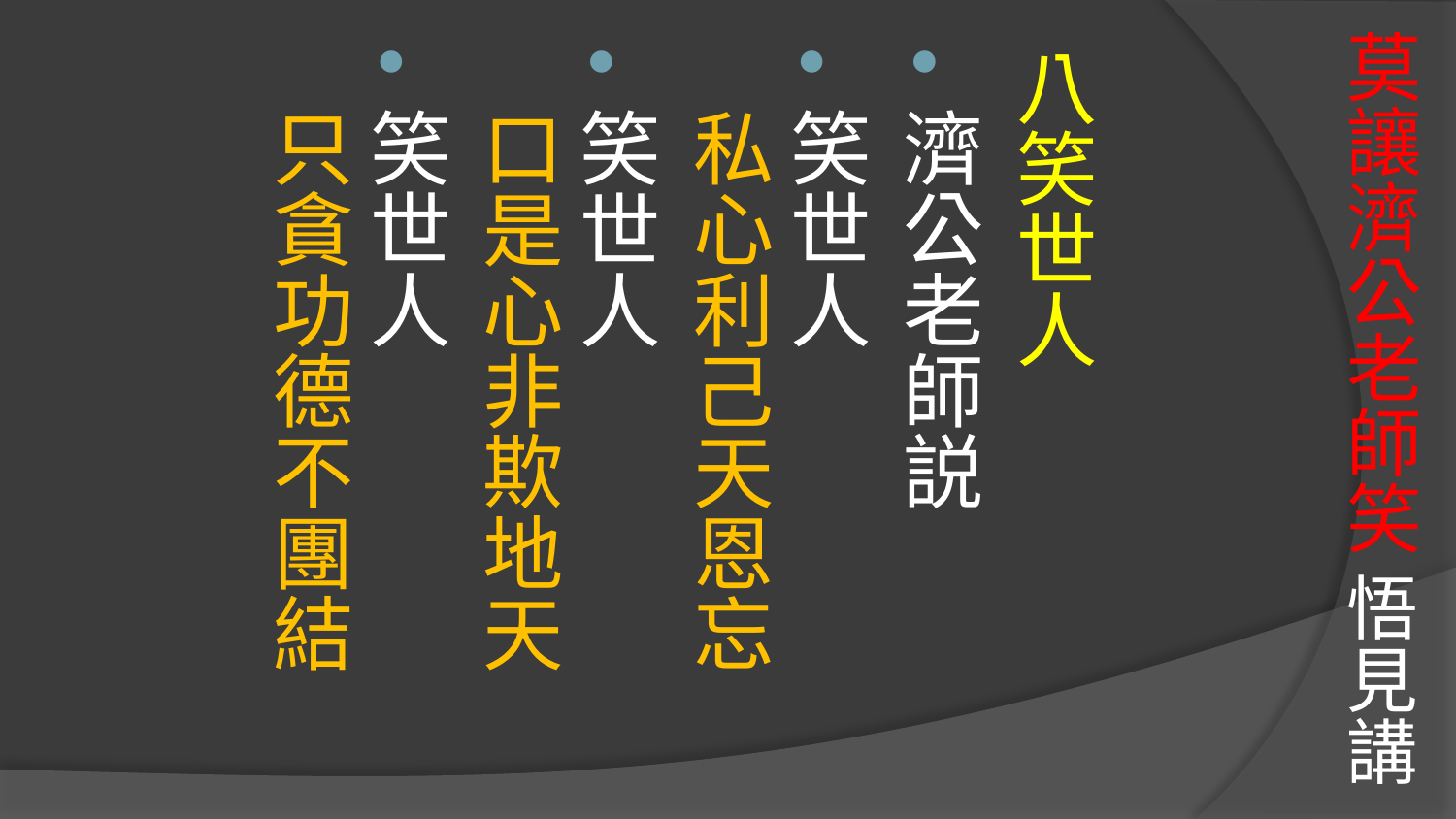

# 莫讓濟公老師笑 悟見講
八笑世人
濟公老師説
笑世人                    私心利己天恩忘
笑世人                       口是心非欺地天
笑世人                    只貪功德不團結